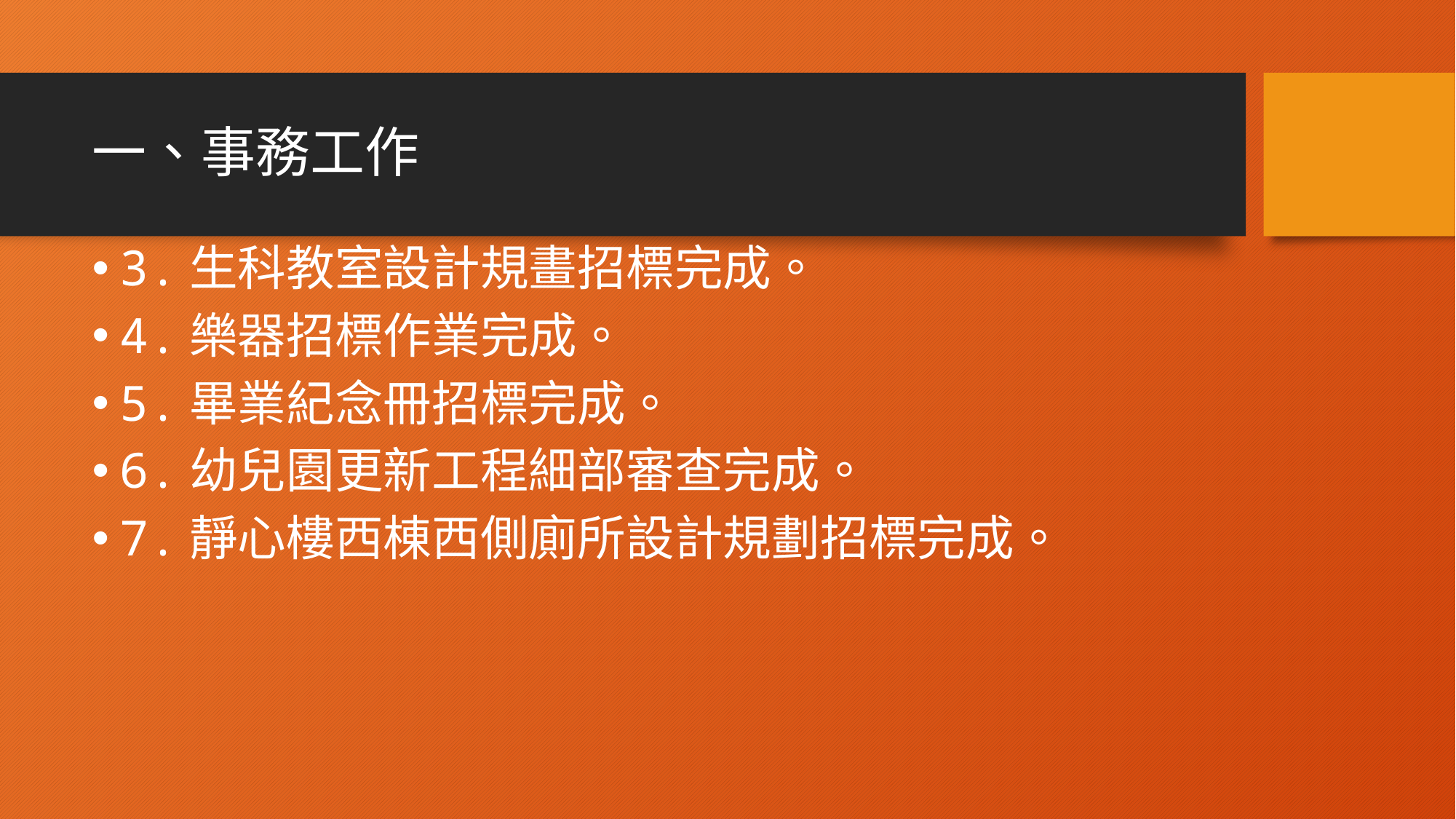

# 一、事務工作
3.生科教室設計規畫招標完成。
4.樂器招標作業完成。
5.畢業紀念冊招標完成。
6.幼兒園更新工程細部審查完成。
7.靜心樓西棟西側廁所設計規劃招標完成。